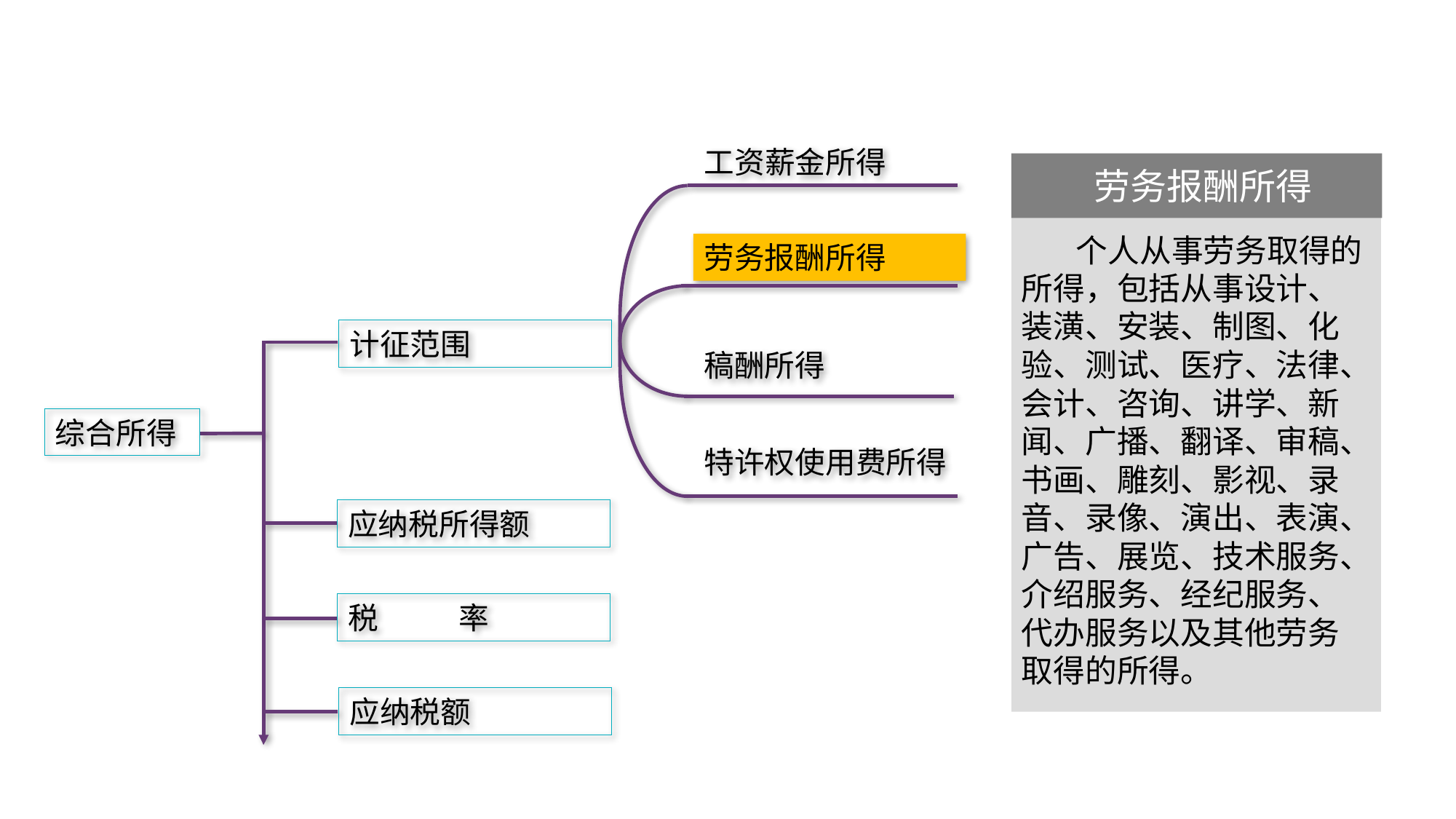

工资薪金所得

劳务报酬所得

计征范围
稿酬所得
综合所得
特许权使用费所得
应纳税所得额
税            率
应纳税额

劳务报酬所得

个人从事劳务取得的所得，包括从事设计、装潢、安装、制图、化验、测试、医疗、法律、会计、咨询、讲学、新闻、广播、翻译、审稿、书画、雕刻、影视、录音、录像、演出、表演、广告、展览、技术服务、介绍服务、经纪服务、代办服务以及其他劳务取得的所得。